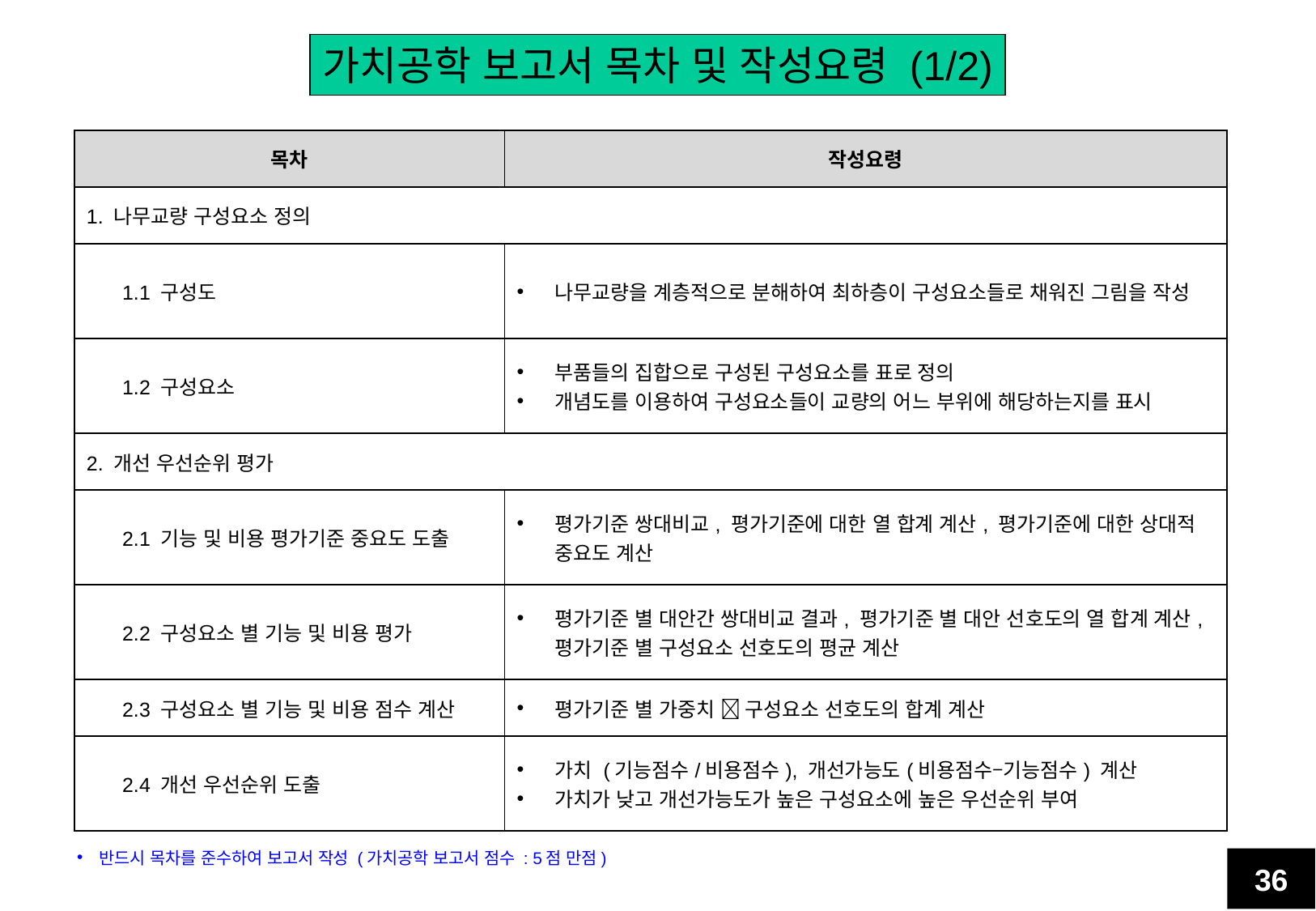

가치공학 보고서 목차 및 작성요령 (1/2)
| 목차 | 작성요령 |
| --- | --- |
| 1. 나무교량 구성요소 정의 |  |
| 1.1 구성도 | 나무교량을 계층적으로 분해하여 최하층이 구성요소들로 채워진 그림을 작성 |
| 1.2 구성요소 | 부품들의 집합으로 구성된 구성요소를 표로 정의 개념도를 이용하여 구성요소들이 교량의 어느 부위에 해당하는지를 표시 |
| 2. 개선 우선순위 평가 |  |
| 2.1 기능 및 비용 평가기준 중요도 도출 | 평가기준 쌍대비교, 평가기준에 대한 열 합계 계산, 평가기준에 대한 상대적 중요도 계산 |
| 2.2 구성요소 별 기능 및 비용 평가 | 평가기준 별 대안간 쌍대비교 결과, 평가기준 별 대안 선호도의 열 합계 계산, 평가기준 별 구성요소 선호도의 평균 계산 |
| 2.3 구성요소 별 기능 및 비용 점수 계산 | 평가기준 별 가중치 × 구성요소 선호도의 합계 계산 |
| 2.4 개선 우선순위 도출 | 가치 (기능점수/비용점수), 개선가능도(비용점수–기능점수) 계산 가치가 낮고 개선가능도가 높은 구성요소에 높은 우선순위 부여 |
반드시 목차를 준수하여 보고서 작성 (가치공학 보고서 점수 : 5점 만점)
36